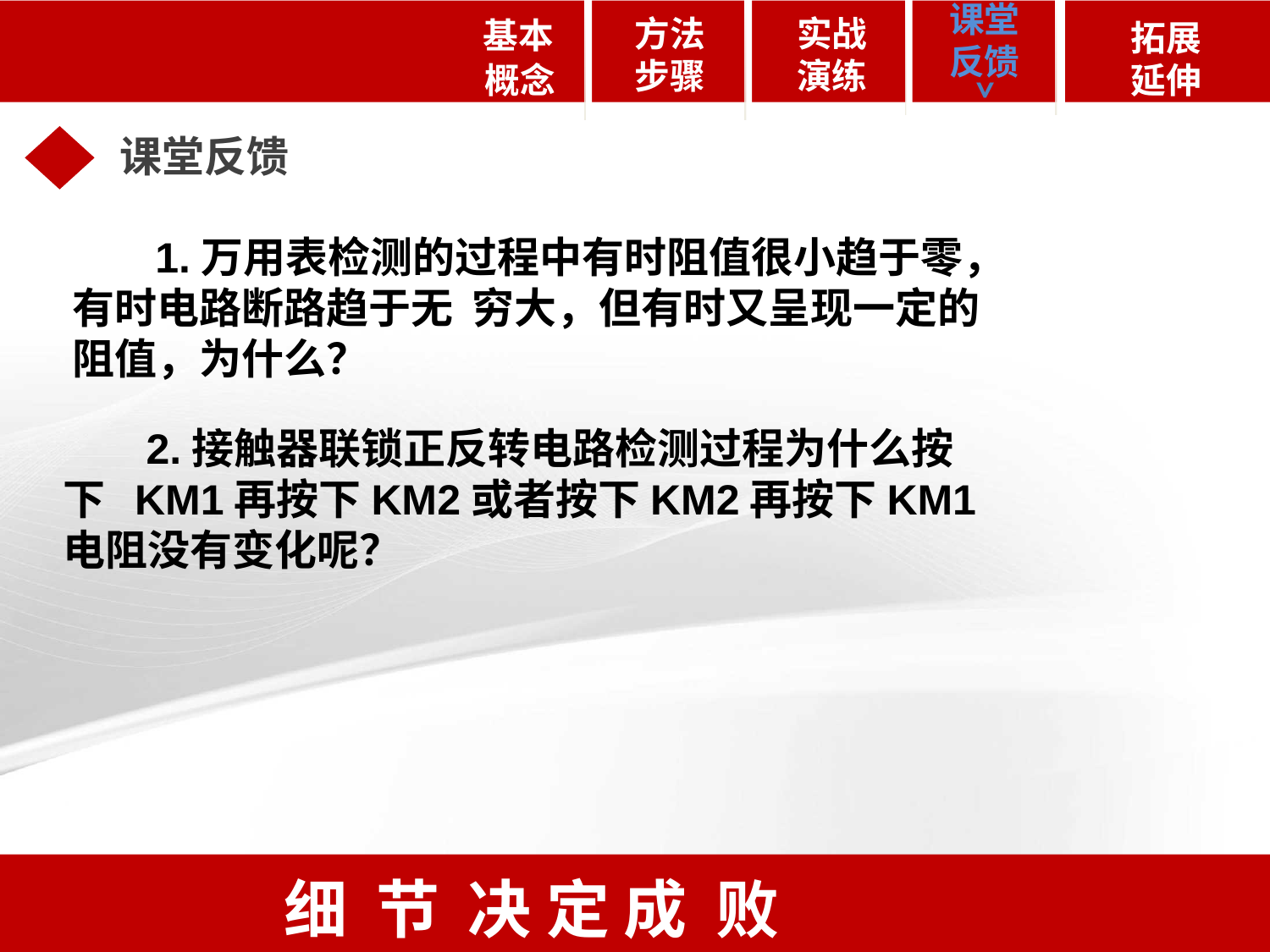

课堂
反馈
 基本
  概念

实战
演练
方法
步骤

 检测

拓展
延伸
装接
调试
反馈
课堂反馈
>

       1.万用表检测的过程中有时阻值很小趋于零，有时电路断路趋于无  穷大，但有时又呈现一定的阻值，为什么？
       2.接触器联锁正反转电路检测过程为什么按下  KM1再按下KM2或者按下KM2再按下KM1电阻没有变化呢？

    安  全  源  于  规   范
细  节  决 定 成  败